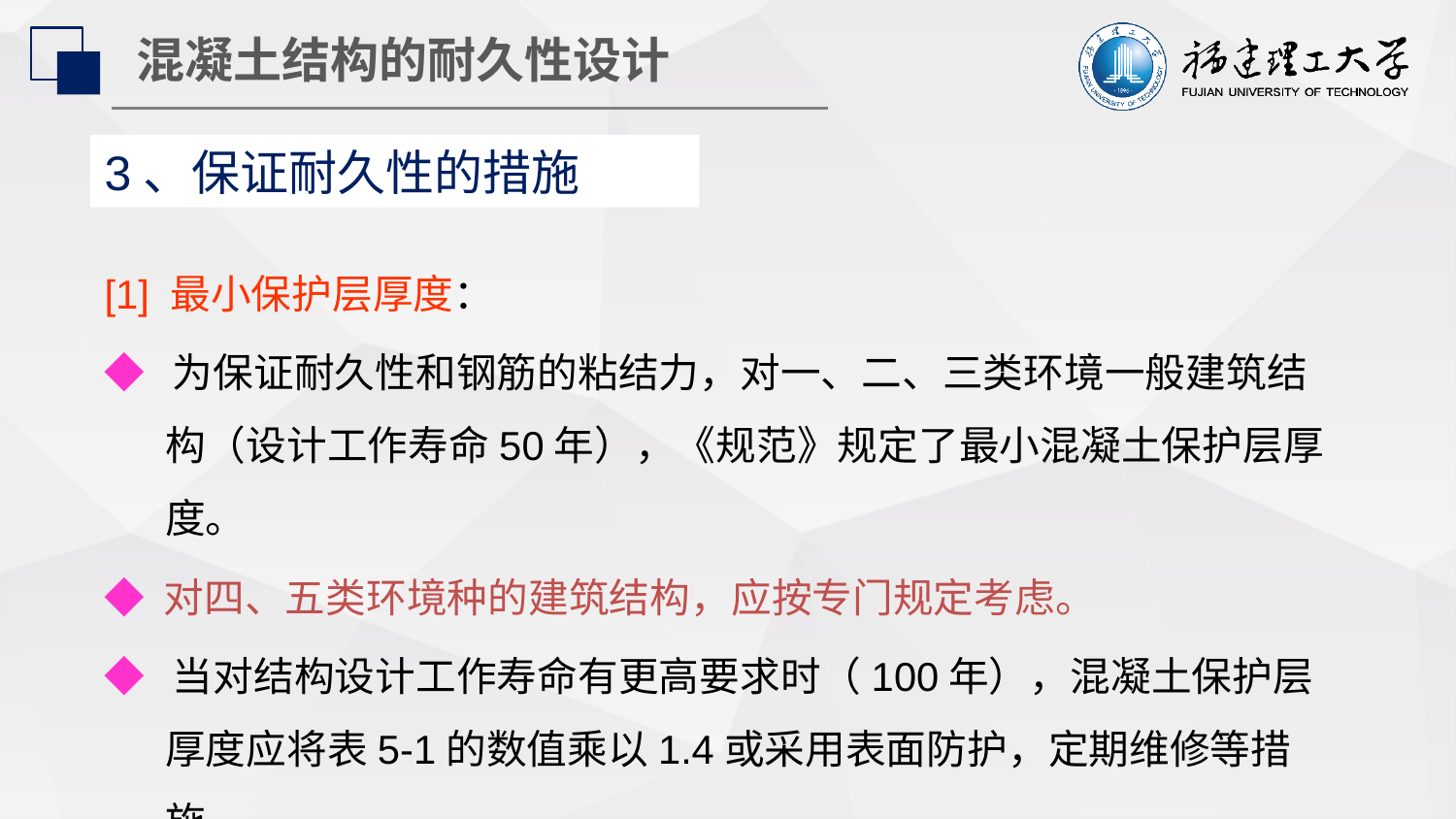

混凝土结构的耐久性设计
3、保证耐久性的措施
[1] 最小保护层厚度：
◆  为保证耐久性和钢筋的粘结力，对一、二、三类环境一般建筑结构（设计工作寿命50年），《规范》规定了最小混凝土保护层厚度。
◆ 对四、五类环境种的建筑结构，应按专门规定考虑。
◆  当对结构设计工作寿命有更高要求时（100年），混凝土保护层厚度应将表5-1的数值乘以1.4或采用表面防护，定期维修等措施。